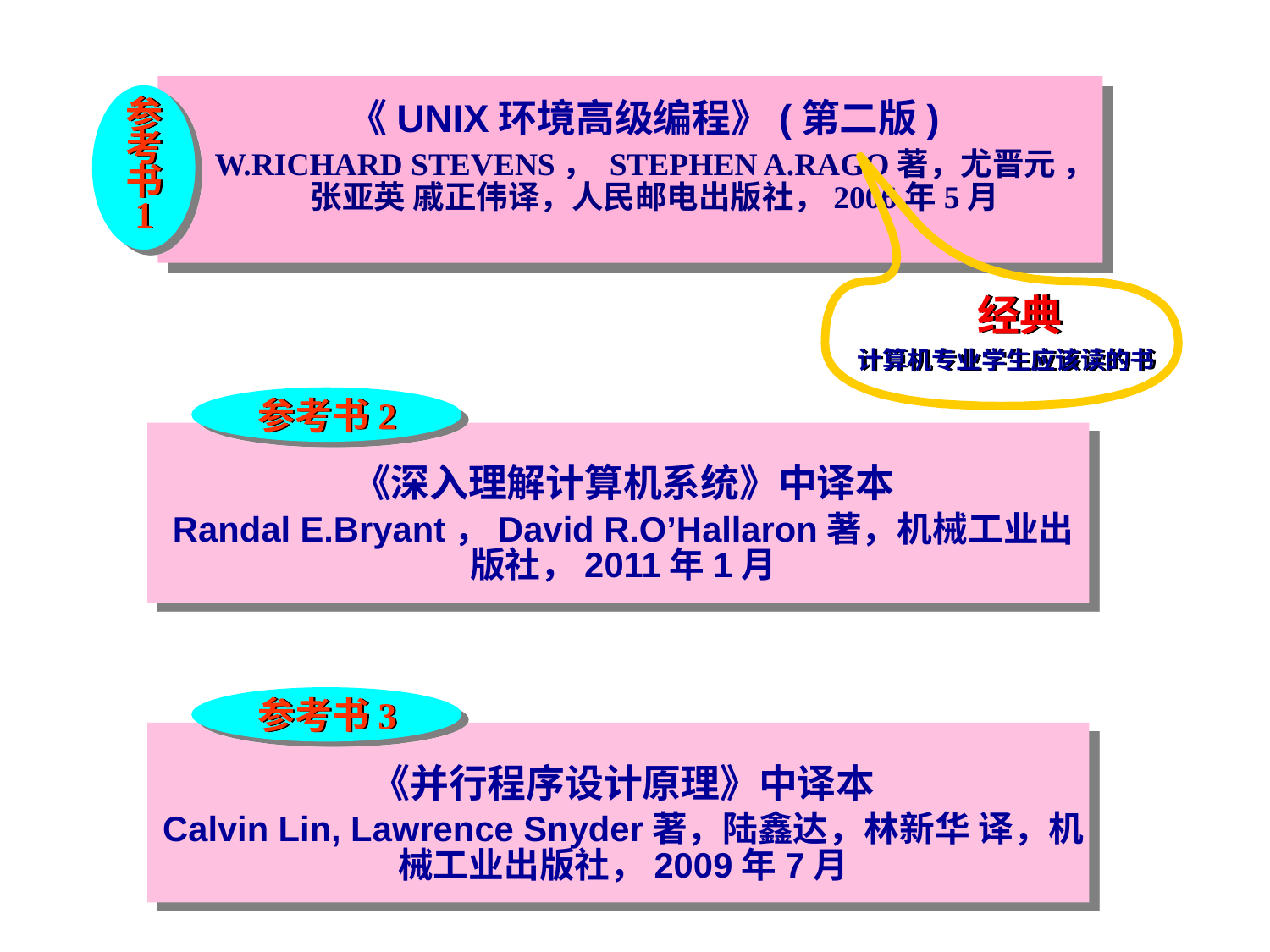

《UNIX环境高级编程》(第二版)
W.RICHARD STEVENS， STEPHEN A.RAGO著，尤晋元 ，张亚英 戚正伟译，人民邮电出版社，2006年5月
参
考
书
1

经典
计算机专业学生应该读的书
参考书2

《深入理解计算机系统》中译本
Randal E.Bryant，David R.O’Hallaron著，机械工业出版社，2011年1月
参考书3

《并行程序设计原理》中译本
Calvin Lin, Lawrence Snyder著，陆鑫达，林新华 译，机械工业出版社，2009年7月